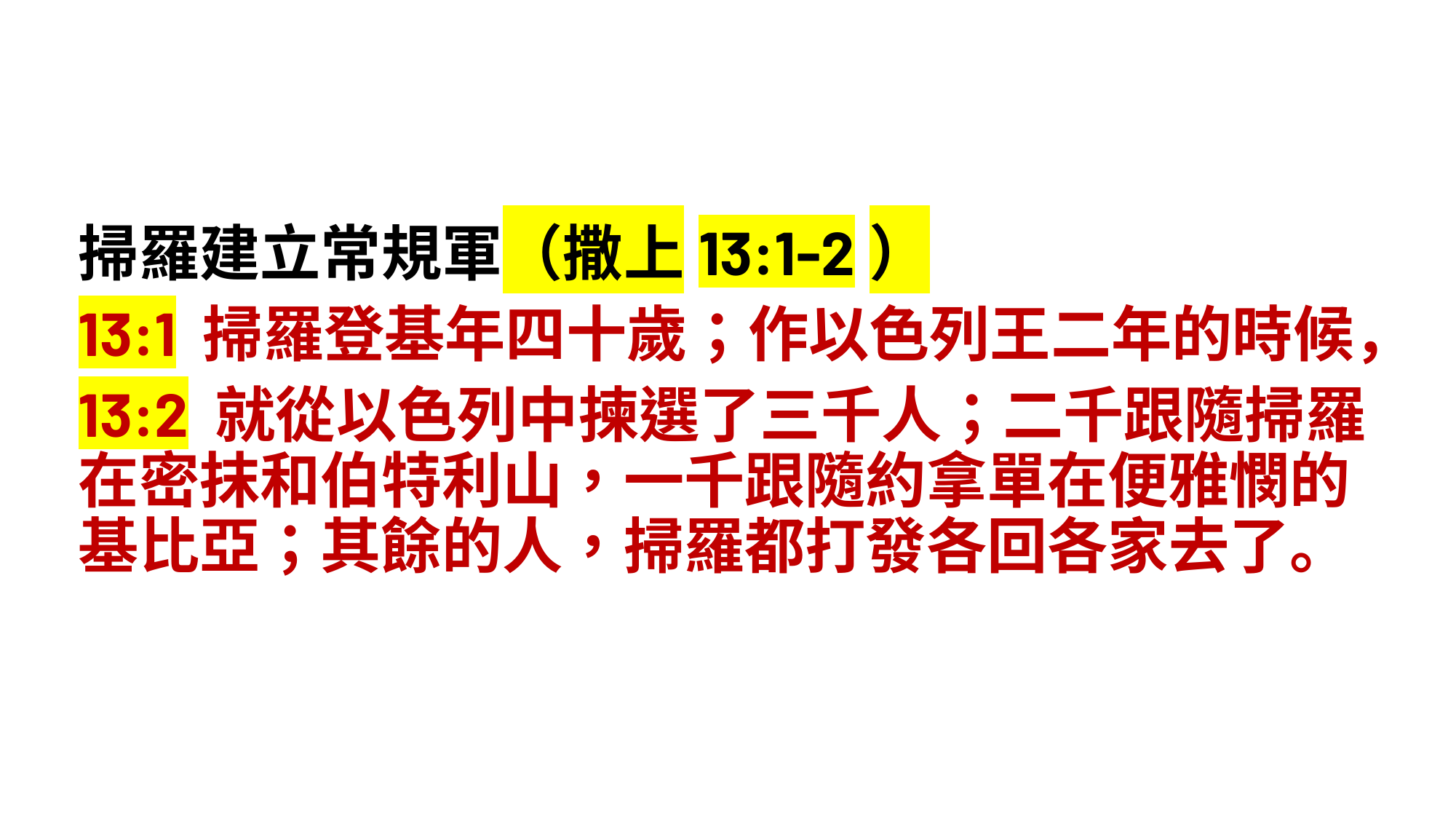

掃羅建立常規軍（撒上13:1-2）
13:1 掃羅登基年四十歲；作以色列王二年的時候，
13:2 就從以色列中揀選了三千人；二千跟隨掃羅在密抹和伯特利山，一千跟隨約拿單在便雅憫的基比亞；其餘的人，掃羅都打發各回各家去了。